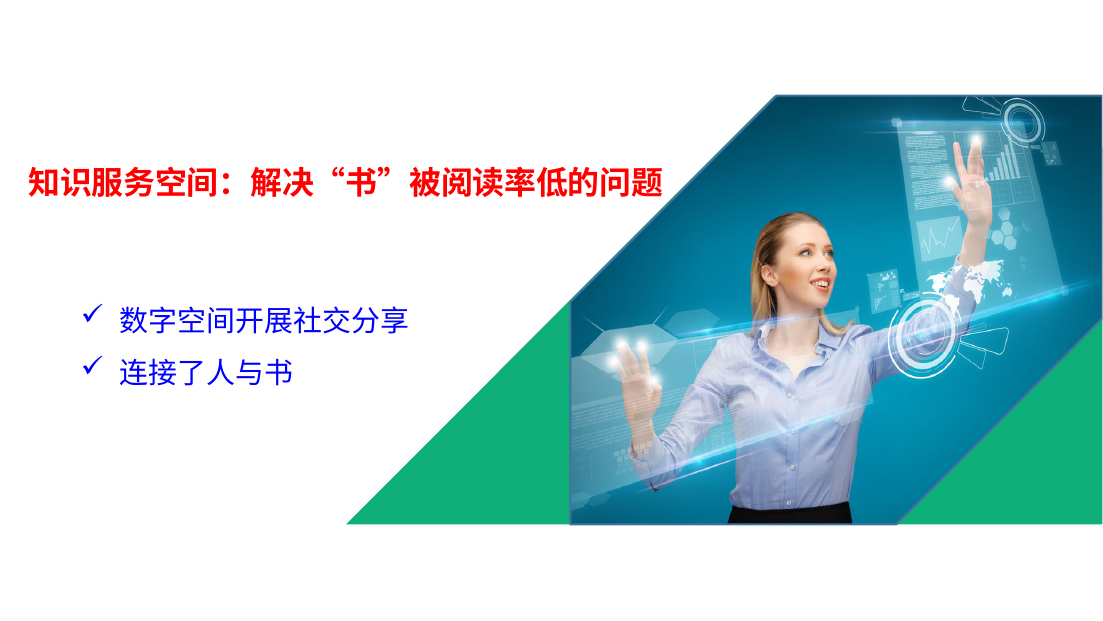

知识服务空间：解决“书”被阅读率低的问题
数字空间开展社交分享
连接了人与书